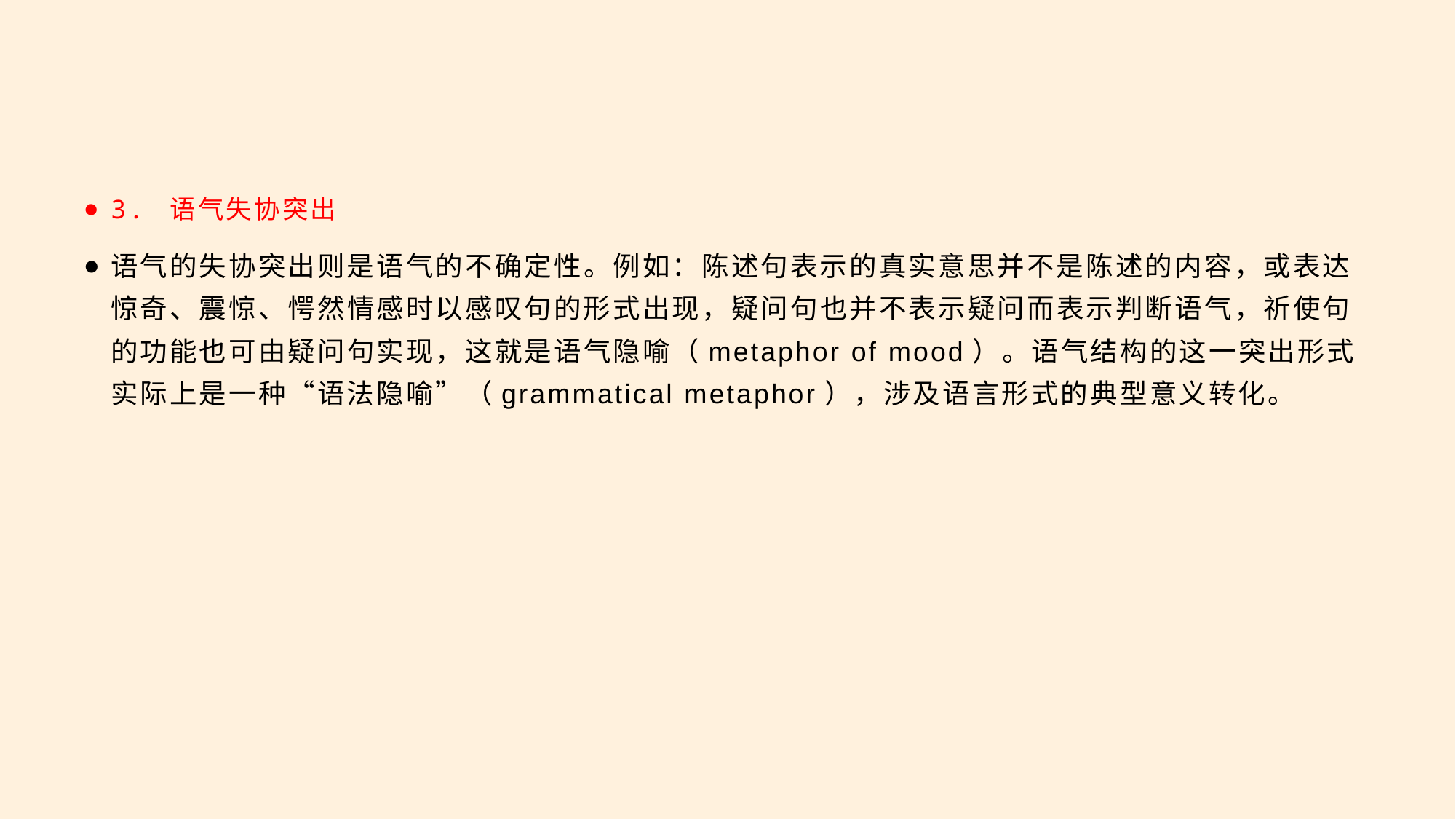

#
3. 语气失协突出
语气的失协突出则是语气的不确定性。例如：陈述句表示的真实意思并不是陈述的内容，或表达惊奇、震惊、愕然情感时以感叹句的形式出现，疑问句也并不表示疑问而表示判断语气，祈使句的功能也可由疑问句实现，这就是语气隐喻（metaphor of mood）。语气结构的这一突出形式实际上是一种“语法隐喻”（grammatical metaphor），涉及语言形式的典型意义转化。